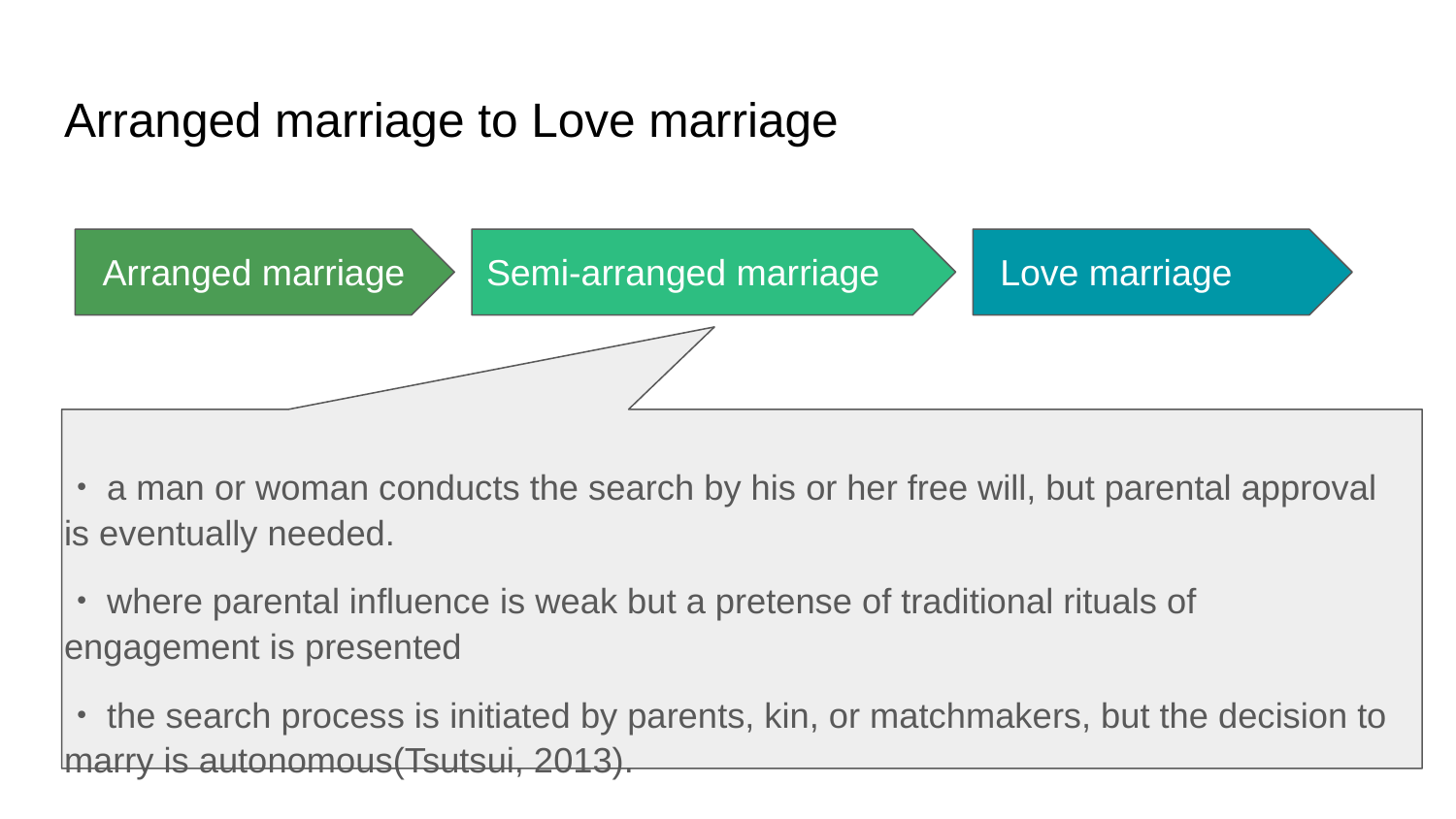

# Arranged marriage to Love marriage

・a man or woman conducts the search by his or her free will, but parental approval is eventually needed.
・where parental influence is weak but a pretense of traditional rituals of engagement is presented
・the search process is initiated by parents, kin, or matchmakers, but the decision to marry is autonomous(Tsutsui, 2013).

Arranged marriage
Semi-arranged marriage
Love marriage